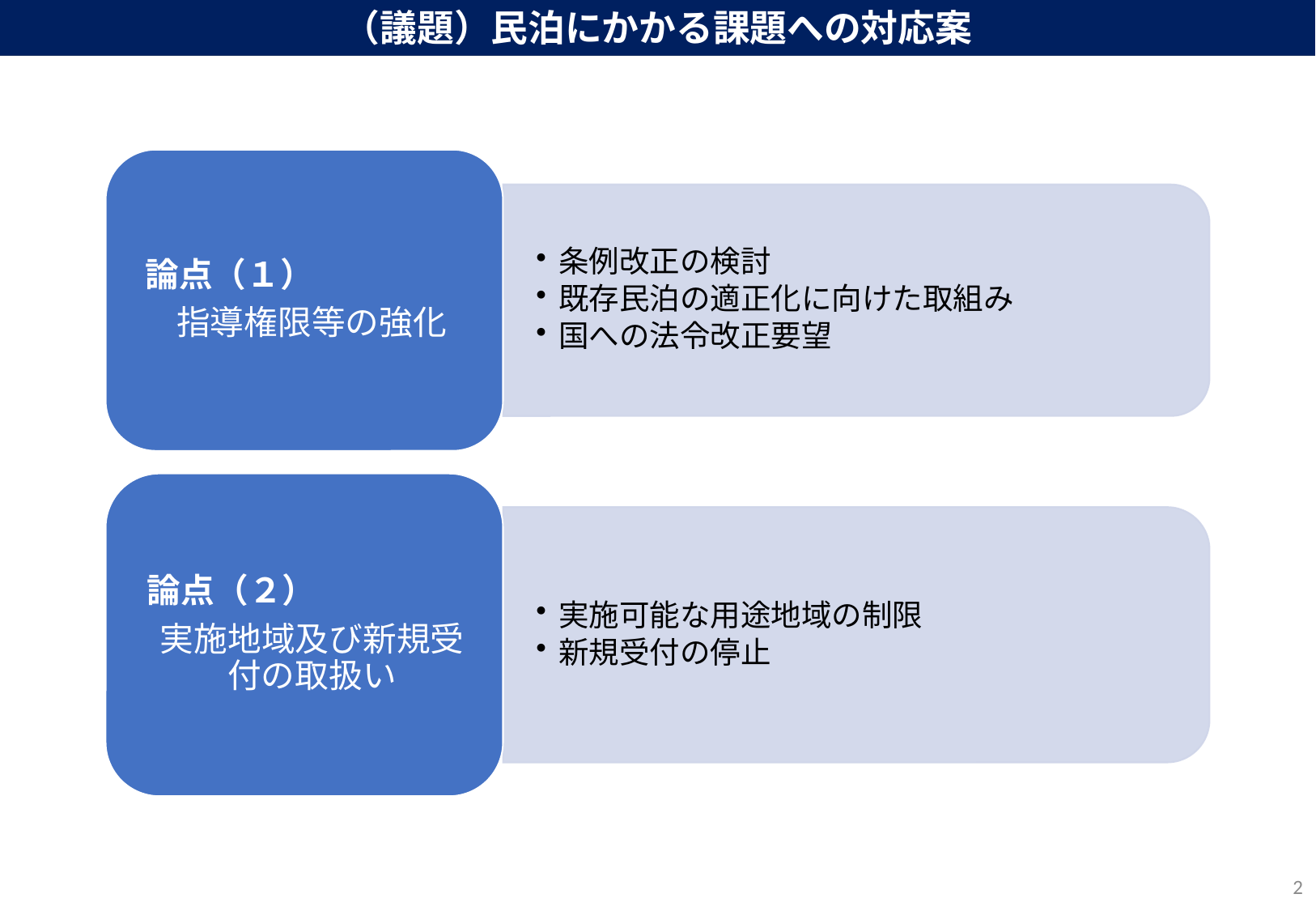

（議題）民泊にかかる課題への対応案
条例改正の検討
既存民泊の適正化に向けた取組み
国への法令改正要望
論点（１）
指導権限等の強化
実施可能な用途地域の制限
新規受付の停止
論点（２）
実施地域及び新規受付の取扱い
2